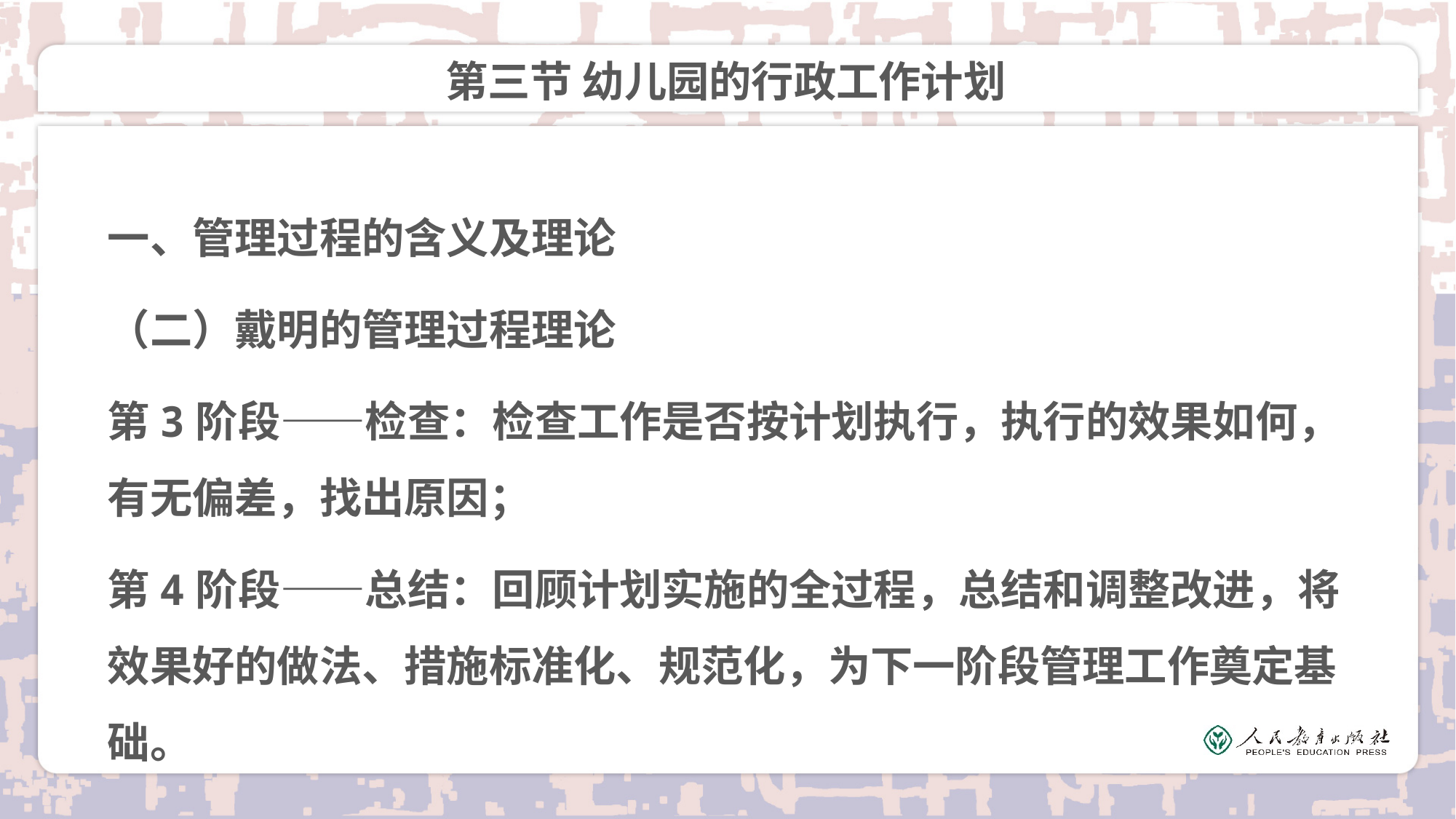

# 第三节 幼儿园的行政工作计划
一、管理过程的含义及理论
（二）戴明的管理过程理论
第3阶段——检查：检查工作是否按计划执行，执行的效果如何，有无偏差，找出原因；
第4阶段——总结：回顾计划实施的全过程，总结和调整改进，将效果好的做法、措施标准化、规范化，为下一阶段管理工作奠定基础。